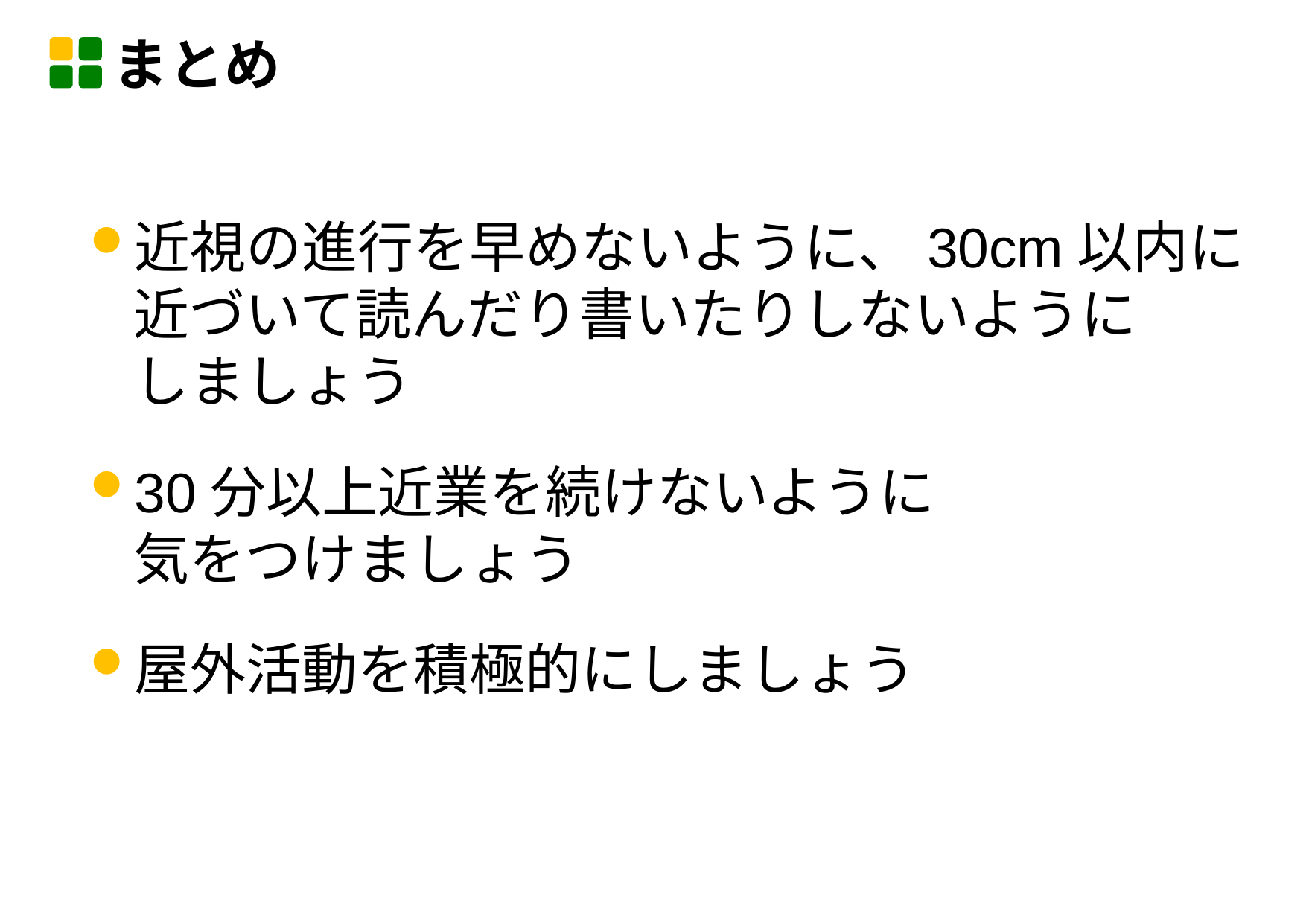

まとめ

近視の進行を早めないように、30cm以内に
近づいて読んだり書いたりしないように
しましょう
30分以上近業を続けないように
気をつけましょう
屋外活動を積極的にしましょう